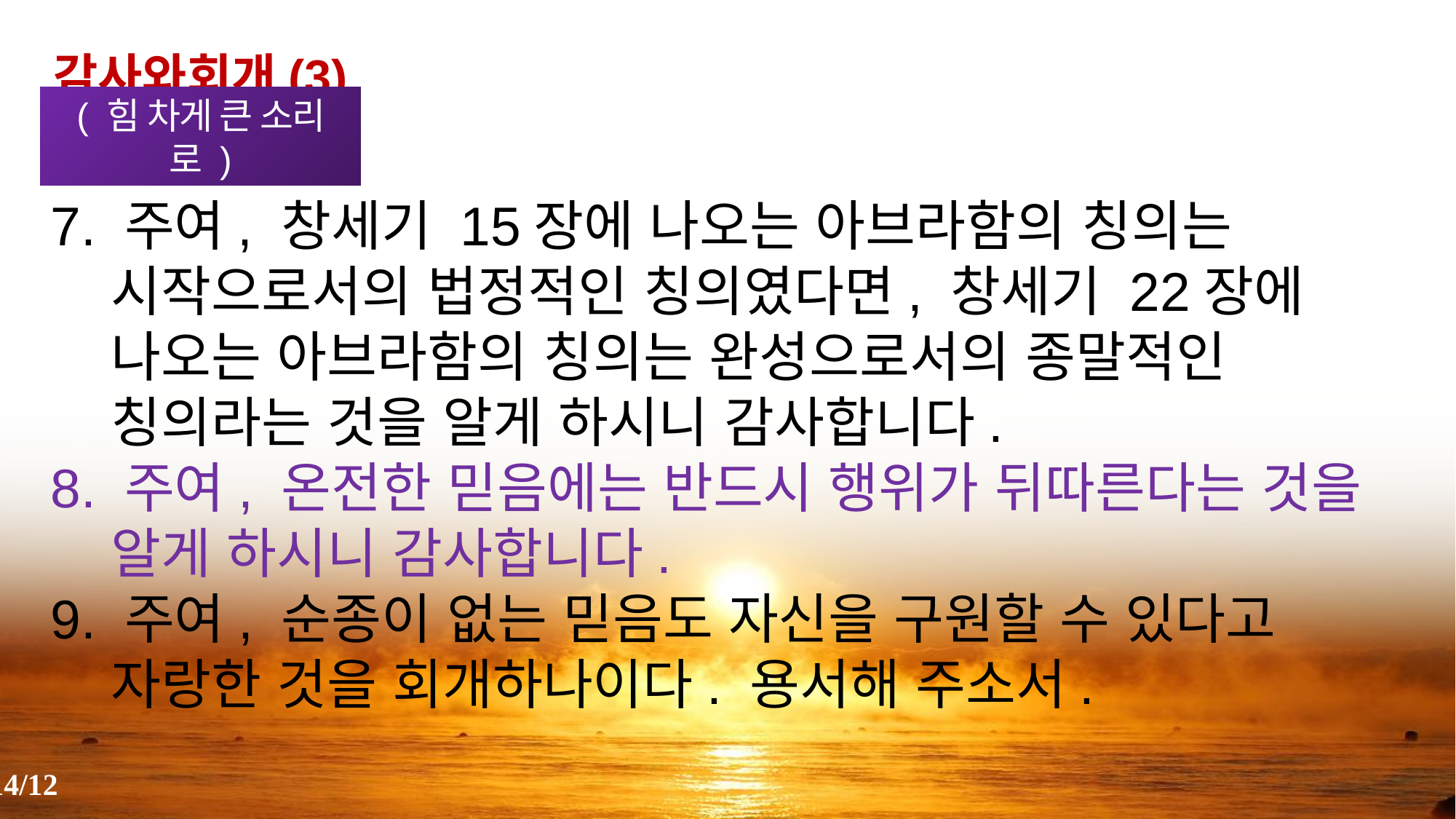

감사와회개(3)

( 힘 차게 큰 소리로 )
7. 주여, 창세기 15장에 나오는 아브라함의 칭의는 시작으로서의 법정적인 칭의였다면, 창세기 22장에 나오는 아브라함의 칭의는 완성으로서의 종말적인 칭의라는 것을 알게 하시니 감사합니다.
8. 주여, 온전한 믿음에는 반드시 행위가 뒤따른다는 것을 알게 하시니 감사합니다.
9. 주여, 순종이 없는 믿음도 자신을 구원할 수 있다고 자랑한 것을 회개하나이다. 용서해 주소서.